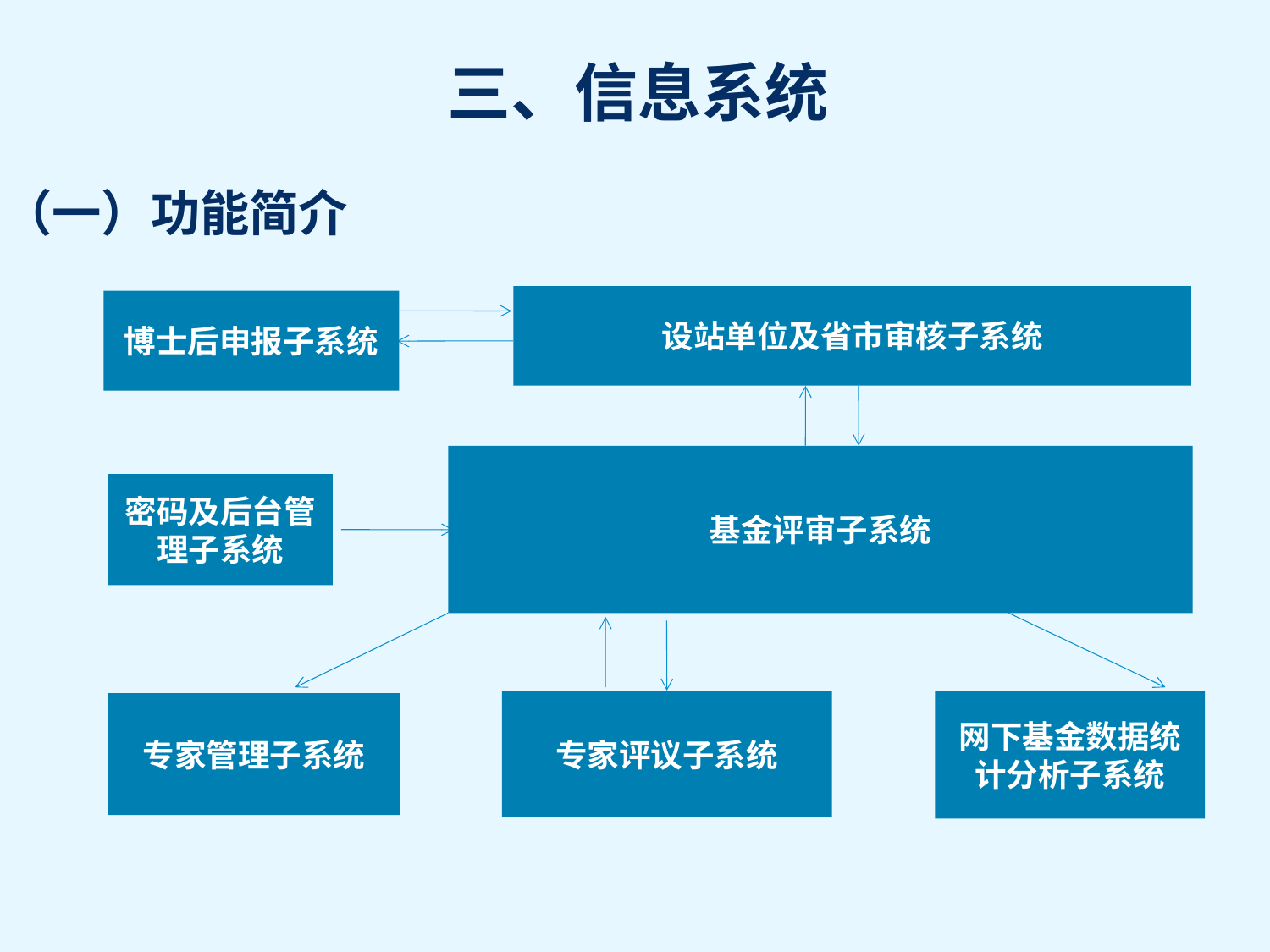

（一）功能简介
设站单位及省市审核子系统
博士后申报子系统

基金评审子系统
密码及后台管理子系统

专家评议子系统
网下基金数据统计分析子系统
专家管理子系统